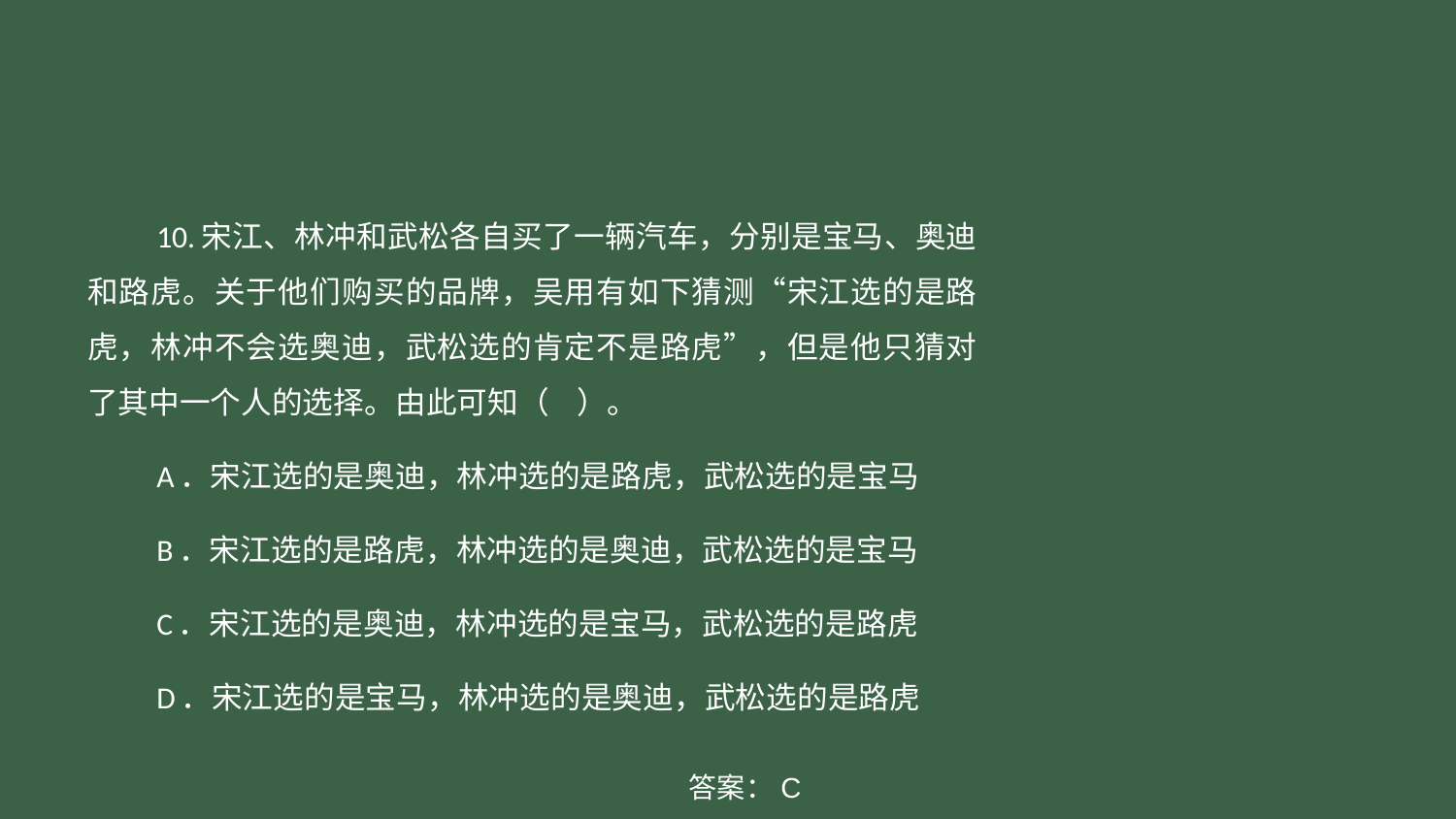

#
10.宋江、林冲和武松各自买了一辆汽车，分别是宝马、奥迪和路虎。关于他们购买的品牌，吴用有如下猜测“宋江选的是路虎，林冲不会选奥迪，武松选的肯定不是路虎”，但是他只猜对了其中一个人的选择。由此可知（    ）。
A．宋江选的是奥迪，林冲选的是路虎，武松选的是宝马
B．宋江选的是路虎，林冲选的是奥迪，武松选的是宝马
C．宋江选的是奥迪，林冲选的是宝马，武松选的是路虎
D．宋江选的是宝马，林冲选的是奥迪，武松选的是路虎

答案：C